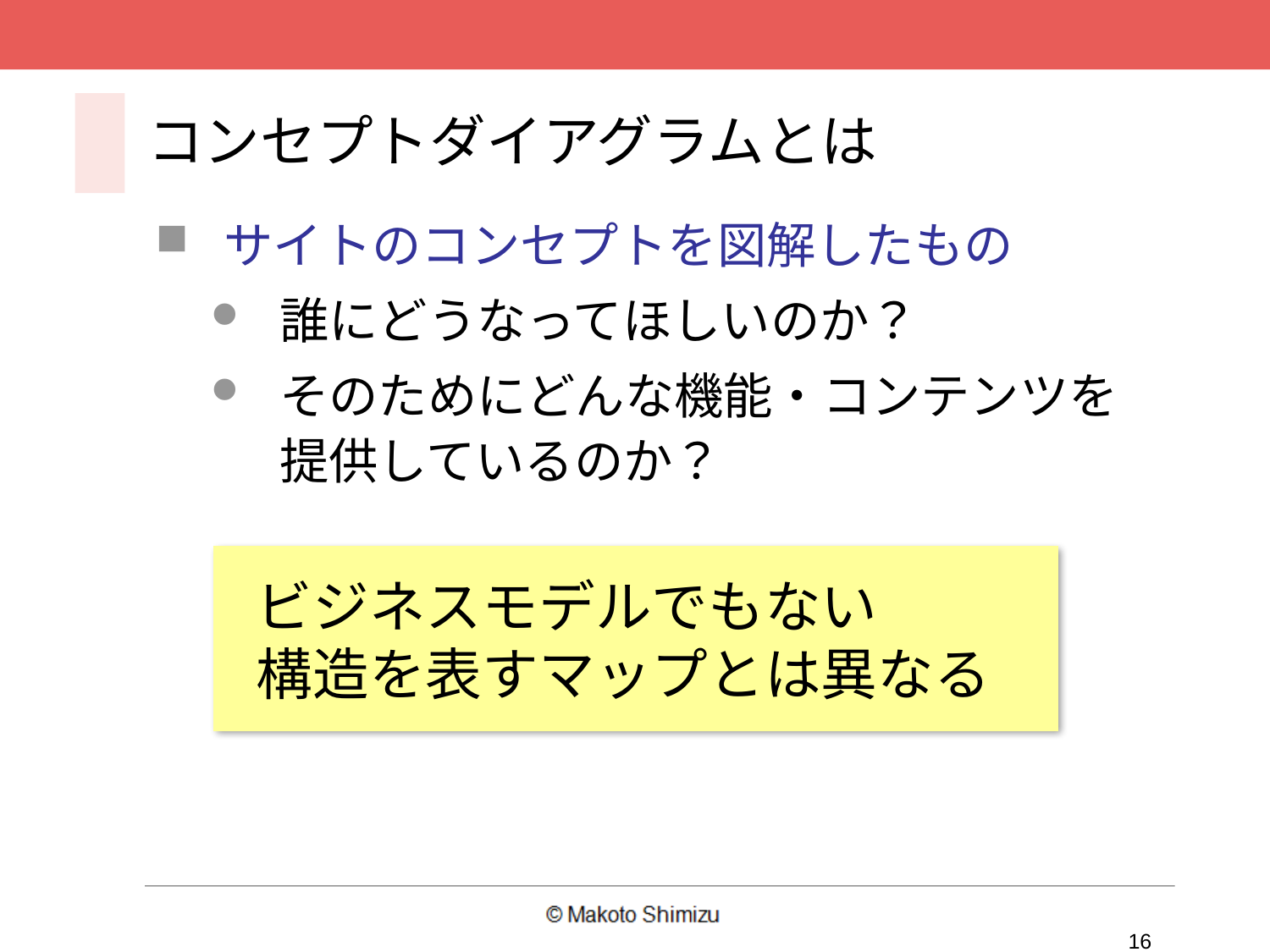

コンセプトダイアグラムとは
サイトのコンセプトを図解したもの
誰にどうなってほしいのか？
そのためにどんな機能・コンテンツを提供しているのか？
ビジネスモデルでもない
構造を表すマップとは異なる